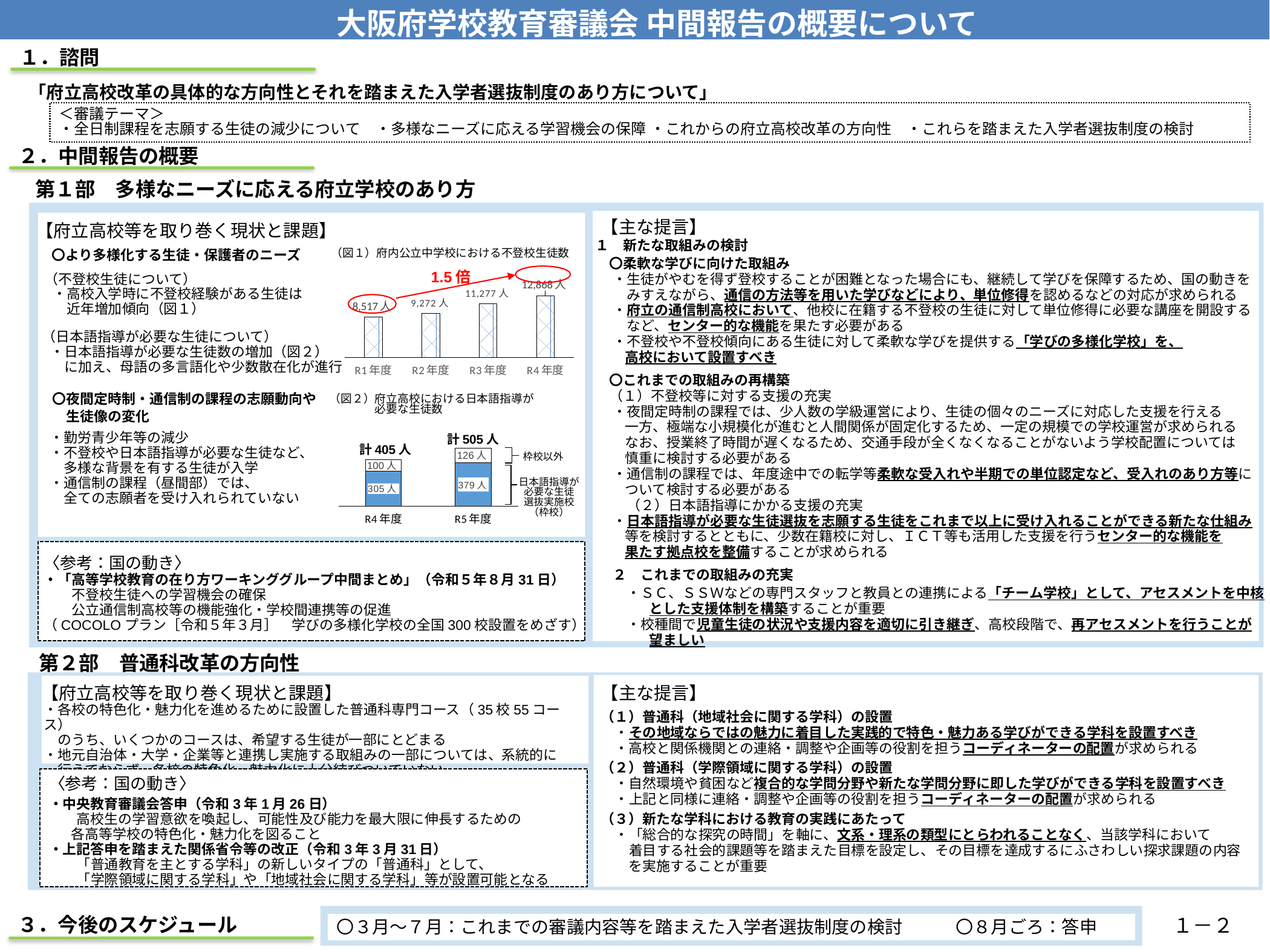

【主な提言】

大阪府学校教育審議会 中間報告の概要について

１．諮問
「府立高校改革の具体的な方向性とそれを踏まえた入学者選抜制度のあり方について」
＜審議テーマ＞
・全日制課程を志願する生徒の減少について　・多様なニーズに応える学習機会の保障 ・これからの府立高校改革の方向性　・これらを踏まえた入学者選抜制度の検討
２．中間報告の概要
第１部　多様なニーズに応える府立学校のあり方

【主な提言】

【府立高校等を取り巻く現状と課題】
１　新たな取組みの検討
　〇柔軟な学びに向けた取組み
・生徒がやむを得ず登校することが困難となった場合にも、継続して学びを保障するため、国の動きを
　みすえながら、通信の方法等を用いた学びなどにより、単位修得を認めるなどの対応が求められる
・府立の通信制高校において、他校に在籍する不登校の生徒に対して単位修得に必要な講座を開設する
　など、センター的な機能を果たす必要がある
・不登校や不登校傾向にある生徒に対して柔軟な学びを提供する「学びの多様化学校」を、
 高校において設置すべき
　〇これまでの取組みの再構築
　（１）不登校等に対する支援の充実
・夜間定時制の課程では、少人数の学級運営により、生徒の個々のニーズに対応した支援を行える
 一方、極端な小規模化が進むと人間関係が固定化するため、一定の規模での学校運営が求められる
 なお、授業終了時間が遅くなるため、交通手段が全くなくなることがないよう学校配置については
 慎重に検討する必要がある
・通信制の課程では、年度途中での転学等柔軟な受入れや半期での単位認定など、受入れのあり方等に
 ついて検討する必要がある
　（２）日本語指導にかかる支援の充実
・日本語指導が必要な生徒選抜を志願する生徒をこれまで以上に受け入れることができる新たな仕組み
 等を検討するとともに、少数在籍校に対し、ＩＣＴ等も活用した支援を行うセンター的な機能を
 果たす拠点校を整備することが求められる
２　これまでの取組みの充実
　・ＳＣ、ＳＳＷなどの専門スタッフと教員との連携による「チーム学校」として、アセスメントを中核
　　とした支援体制を構築することが重要
　・校種間で児童生徒の状況や支援内容を適切に引き継ぎ、高校段階で、再アセスメントを行うことが
　　望ましい
〇より多様化する生徒・保護者のニーズ
（図１）府内公立中学校における不登校生徒数

### Chart

| Category |  |
|---|---|
| R1年度 | 8517.0 |
| R2年度 | 9272.0 |
| R3年度 | 11277.0 |
| R4年度 | 12868.0 |
1.5倍

（不登校生徒について）
・高校入学時に不登校経験がある生徒は
　近年増加傾向（図１）
（日本語指導が必要な生徒について）
・日本語指導が必要な生徒数の増加（図２）
　に加え、母語の多言語化や少数散在化が進行
〇夜間定時制・通信制の課程の志願動向や
　生徒像の変化
（図２）府立高校における日本語指導が
　　　　必要な生徒数

### Chart

| Category |  |  |
|---|---|---|
| R4年度 | 305.0 | 100.0 |
| R5年度 | 379.0 | 126.0 |
計505人
計405人
　・勤労青少年等の減少
　・不登校や日本語指導が必要な生徒など、
　　多様な背景を有する生徒が入学
　・通信制の課程（昼間部）では、
　　全ての志願者を受け入れられていない
枠校以外

日本語指導が必要な生徒
選抜実施校
（枠校）
〈参考：国の動き〉
・「高等学校教育の在り方ワーキンググループ中間まとめ」（令和５年８月31日）
　　不登校生徒への学習機会の確保
　　公立通信制高校等の機能強化・学校間連携等の促進
（COCOLOプラン［令和５年３月］　学びの多様化学校の全国300校設置をめざす）
第２部　普通科改革の方向性

【府立高校等を取り巻く現状と課題】
【主な提言】
・各校の特色化・魅力化を進めるために設置した普通科専門コース（35校55コース）
　のうち、いくつかのコースは、希望する生徒が一部にとどまる
・地元自治体・大学・企業等と連携し実施する取組みの一部については、系統的に
　行えておらず、各校の特色化・魅力化に十分結びついていない
（１）普通科（地域社会に関する学科）の設置
　・その地域ならではの魅力に着目した実践的で特色・魅力ある学びができる学科を設置すべき
　・高校と関係機関との連絡・調整や企画等の役割を担うコーディネーターの配置が求められる
（２）普通科（学際領域に関する学科）の設置
　・自然環境や貧困など複合的な学問分野や新たな学問分野に即した学びができる学科を設置すべき
　・上記と同様に連絡・調整や企画等の役割を担うコーディネーターの配置が求められる
（３）新たな学科における教育の実践にあたって
　・「総合的な探究の時間」を軸に、文系・理系の類型にとらわれることなく、当該学科において
　　着目する社会的課題等を踏まえた目標を設定し、その目標を達成するにふさわしい探求課題の内容
　　を実施することが重要

〈参考：国の動き〉
・中央教育審議会答申（令和3年1月26日）
　　高校生の学習意欲を喚起し、可能性及び能力を最大限に伸長するための
   各高等学校の特色化・魅力化を図ること
・上記答申を踏まえた関係省令等の改正（令和3年3月31日）
　　「普通教育を主とする学科」の新しいタイプの「普通科」として、
　　「学際領域に関する学科」や「地域社会に関する学科」等が設置可能となる

３．今後のスケジュール
〇３月～７月：これまでの審議内容等を踏まえた入学者選抜制度の検討　　　〇８月ごろ：答申
１－２